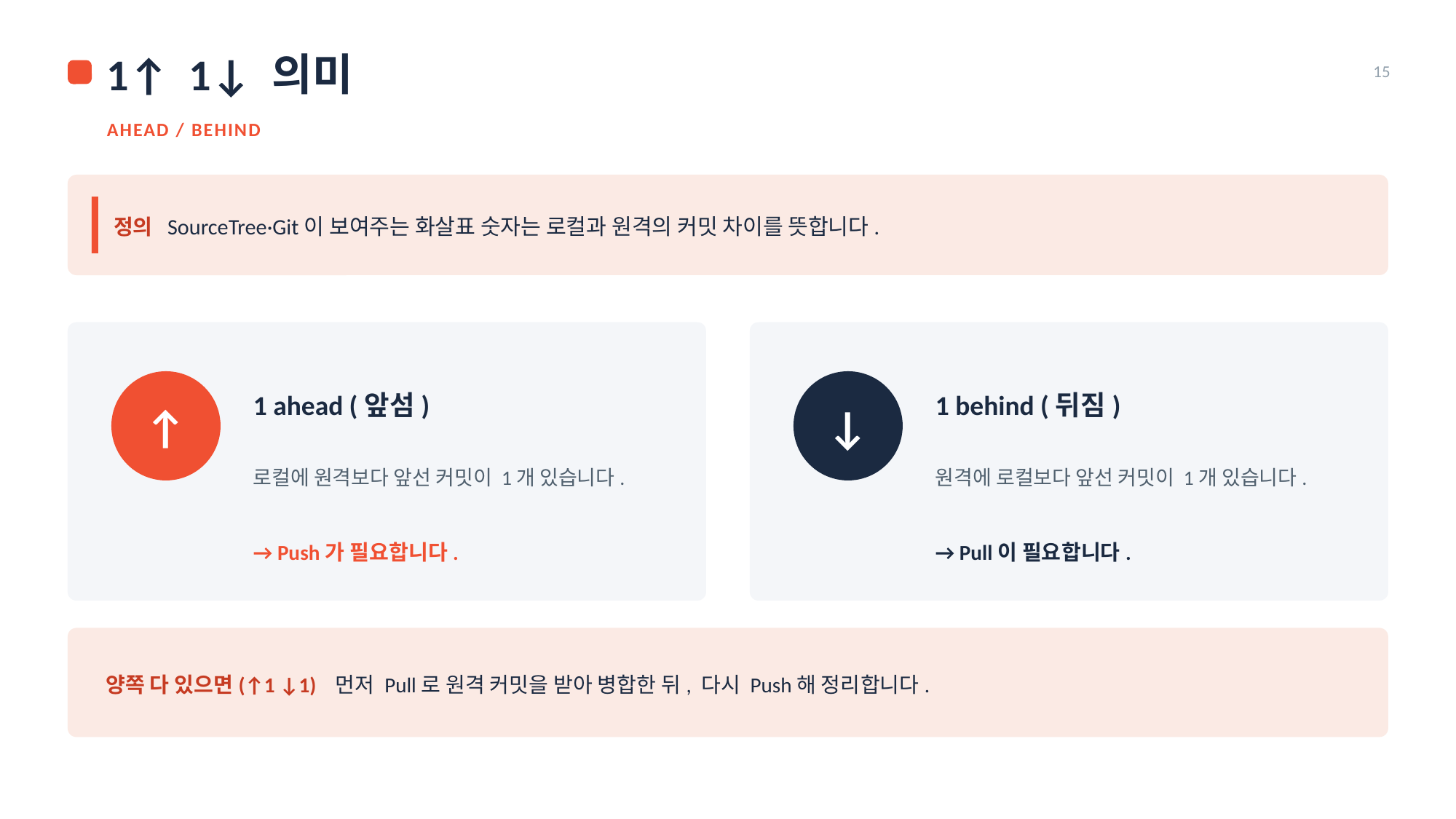

1↑  1↓ 의미
15

AHEAD / BEHIND

정의  SourceTree·Git이 보여주는 화살표 숫자는 로컬과 원격의 커밋 차이를 뜻합니다.

↑

↓
1 ahead (앞섬)
1 behind (뒤짐)
로컬에 원격보다 앞선 커밋이 1개 있습니다.
원격에 로컬보다 앞선 커밋이 1개 있습니다.
→ Push가 필요합니다.
→ Pull이 필요합니다.

양쪽 다 있으면(↑1 ↓1)   먼저 Pull로 원격 커밋을 받아 병합한 뒤, 다시 Push해 정리합니다.